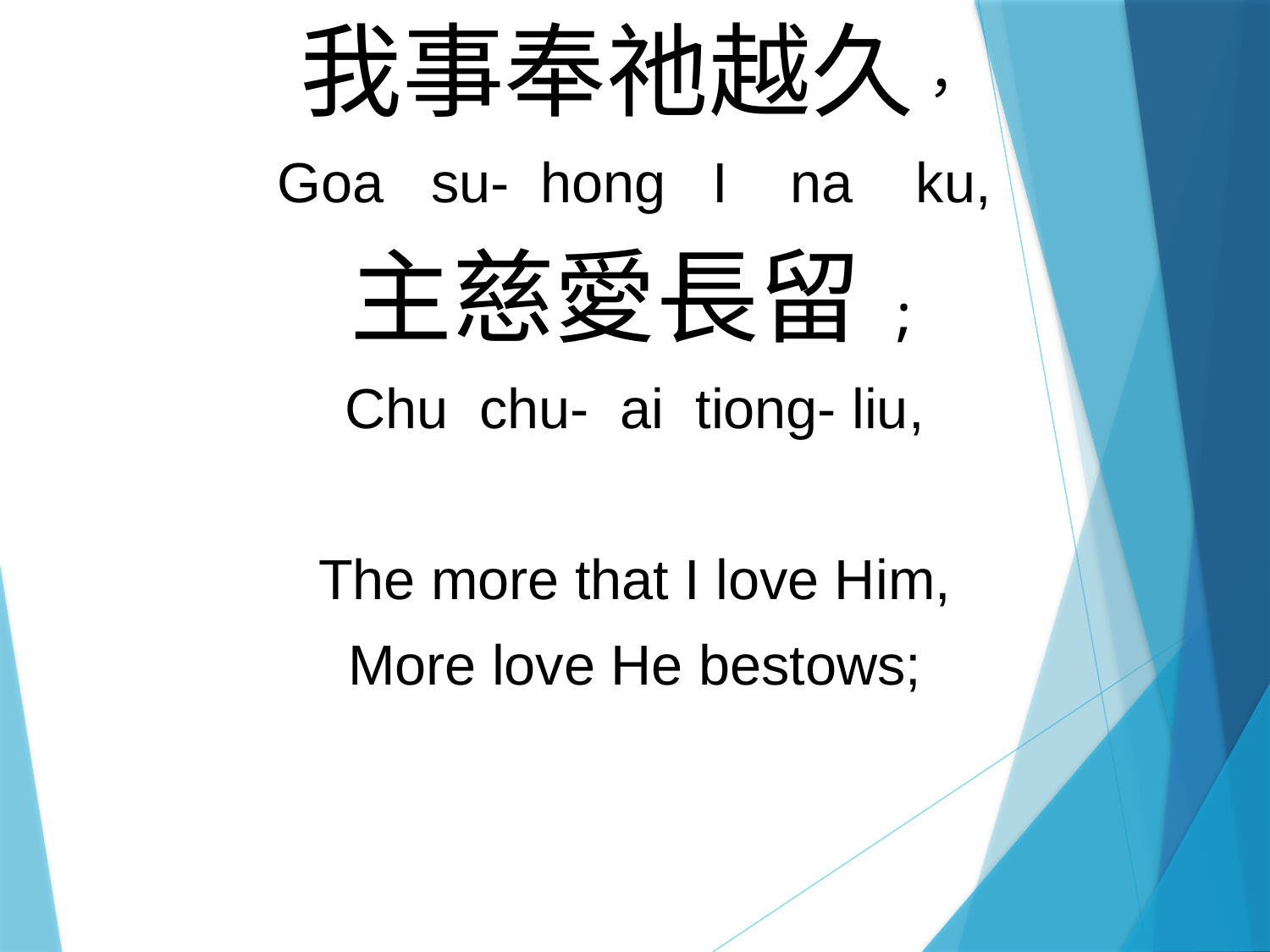

我事奉祂越久，
Goa   su-  hong   I    na    ku,
主慈愛長留;
Chu  chu-  ai  tiong- liu,

The more that I love Him,
More love He bestows;